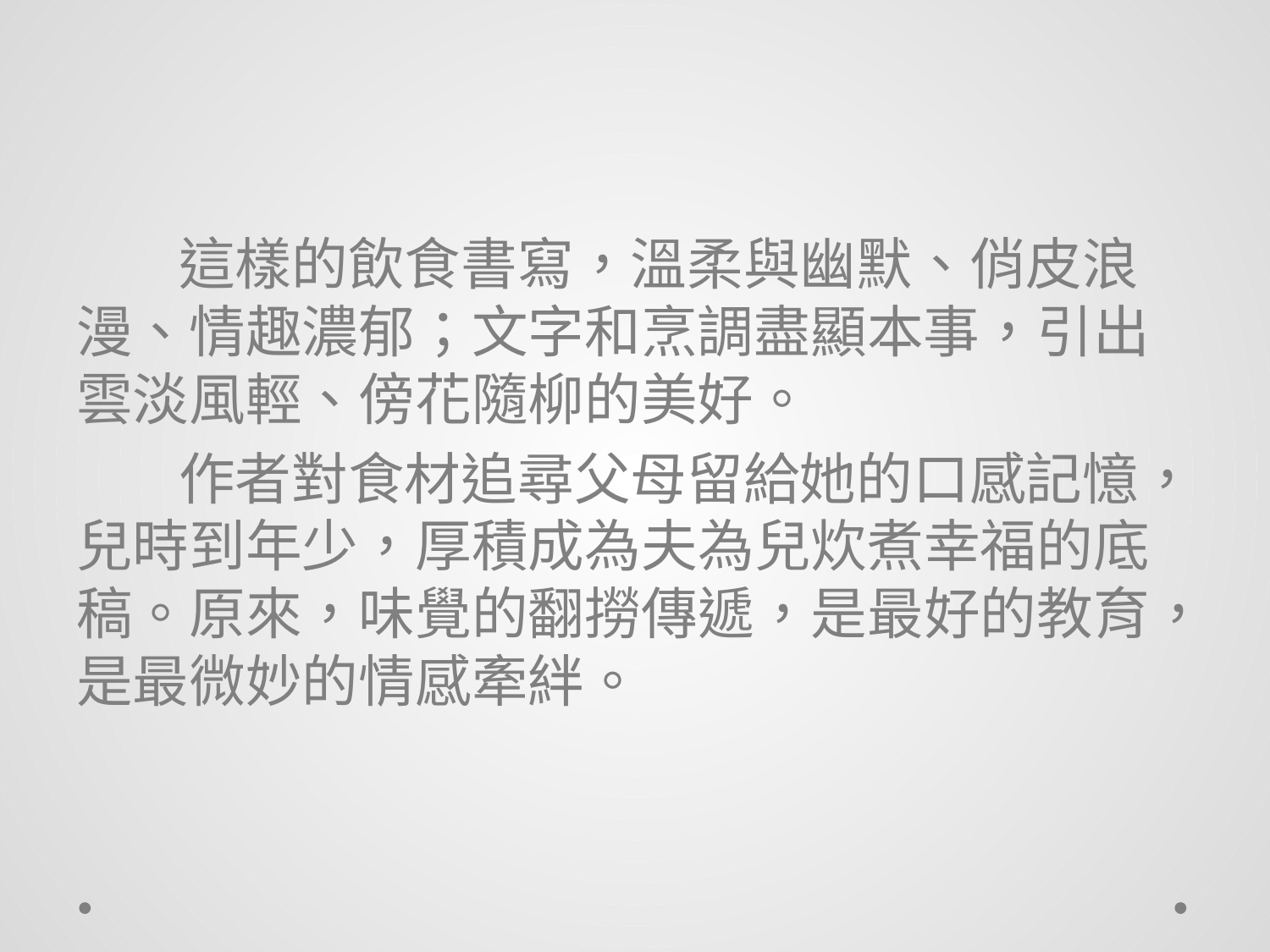

#
       這樣的飲食書寫，溫柔與幽默、俏皮浪漫、情趣濃郁；文字和烹調盡顯本事，引出雲淡風輕、傍花隨柳的美好。
       作者對食材追尋父母留給她的口感記憶，兒時到年少，厚積成為夫為兒炊煮幸福的底稿。原來，味覺的翻撈傳遞，是最好的教育，是最微妙的情感牽絆。